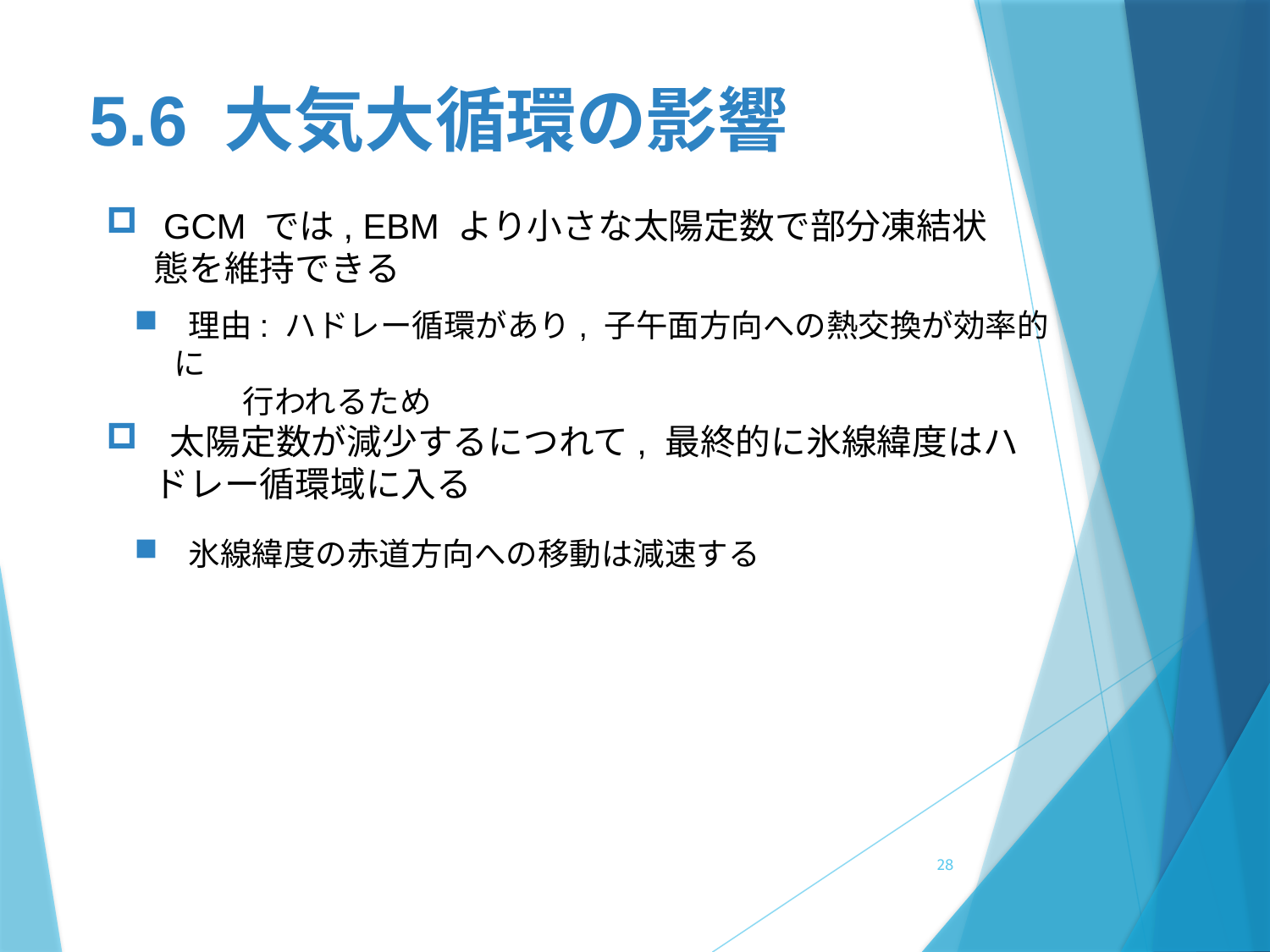

5.6 大気大循環の影響
 GCM では, EBM より小さな太陽定数で部分凍結状態を維持できる

 理由: ハドレー循環があり, 子午面方向への熱交換が効率的に
              行われるため
 太陽定数が減少するにつれて, 最終的に氷線緯度はハドレー循環域に入る

 氷線緯度の赤道方向への移動は減速する
28